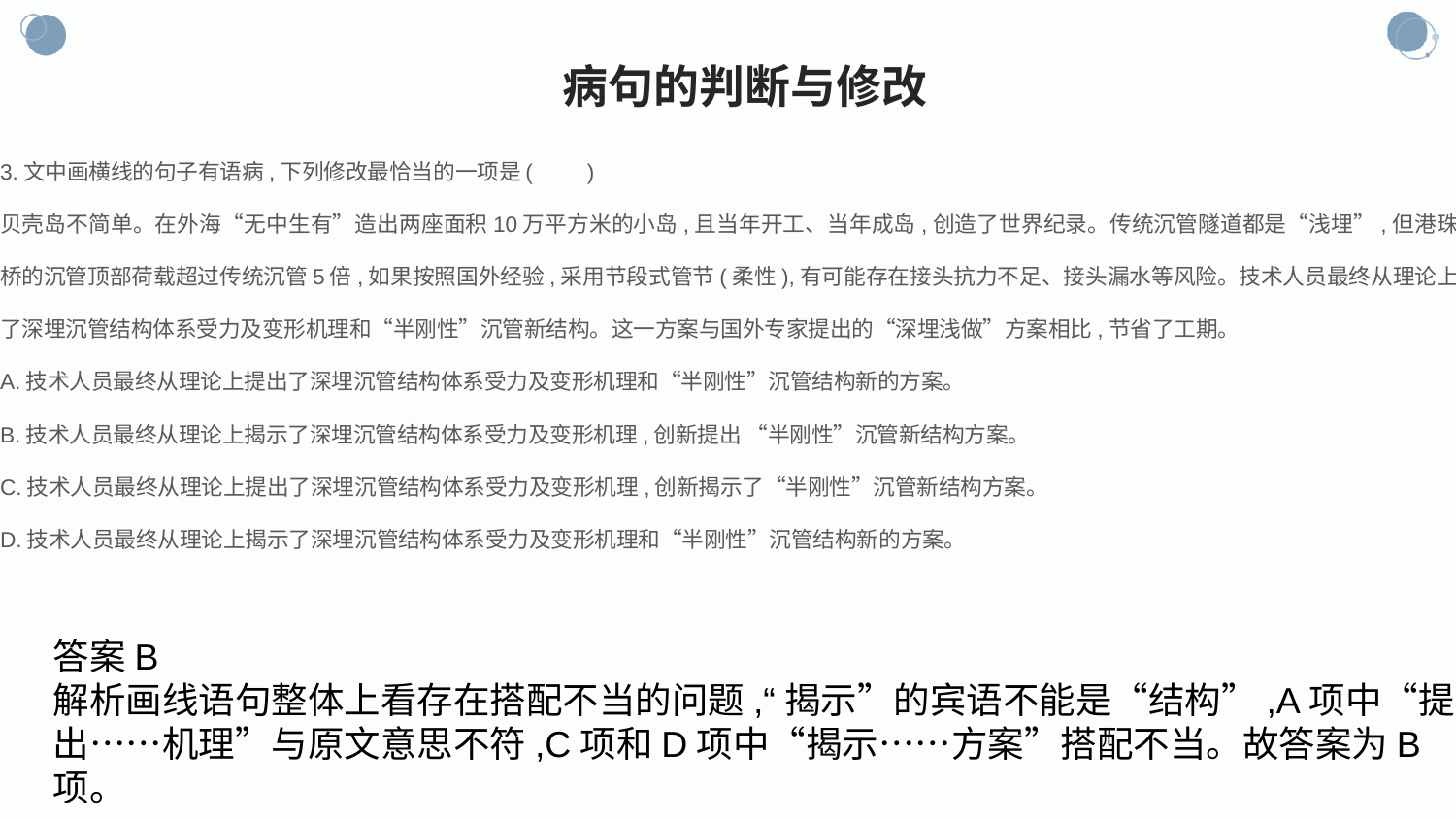

病句的判断与修改
3.文中画横线的句子有语病,下列修改最恰当的一项是(　　)
贝壳岛不简单。在外海“无中生有”造出两座面积10万平方米的小岛,且当年开工、当年成岛,创造了世界纪录。传统沉管隧道都是“浅埋”,但港珠澳大桥的沉管顶部荷载超过传统沉管5倍,如果按照国外经验,采用节段式管节(柔性),有可能存在接头抗力不足、接头漏水等风险。技术人员最终从理论上揭示了深埋沉管结构体系受力及变形机理和“半刚性”沉管新结构。这一方案与国外专家提出的“深埋浅做”方案相比,节省了工期。
A.技术人员最终从理论上提出了深埋沉管结构体系受力及变形机理和“半刚性”沉管结构新的方案。
B.技术人员最终从理论上揭示了深埋沉管结构体系受力及变形机理,创新提出 “半刚性”沉管新结构方案。
C.技术人员最终从理论上提出了深埋沉管结构体系受力及变形机理,创新揭示了“半刚性”沉管新结构方案。
D.技术人员最终从理论上揭示了深埋沉管结构体系受力及变形机理和“半刚性”沉管结构新的方案。
答案B
解析画线语句整体上看存在搭配不当的问题,“揭示”的宾语不能是“结构”,A项中“提出……机理”与原文意思不符,C项和D项中“揭示……方案”搭配不当。故答案为B项。